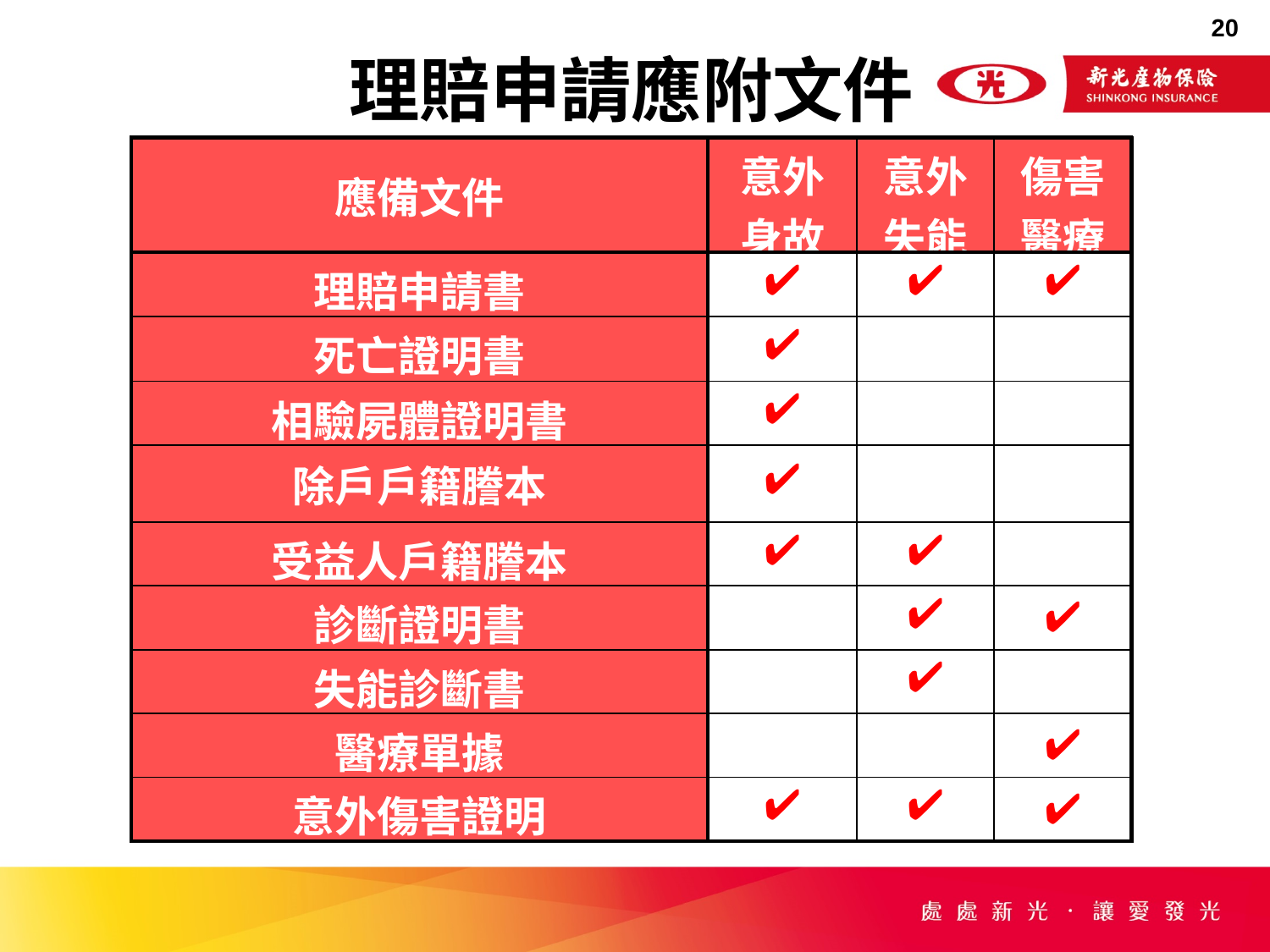

理賠申請應附文件
| 應備文件 | 意外 身故 | 意外失能 | 傷害 醫療 |
| --- | --- | --- | --- |
| 理賠申請書 | ✔ | ✔ | ✔ |
| 死亡證明書 | ✔ |  |  |
| 相驗屍體證明書 | ✔ |  |  |
| 除戶戶籍謄本 | ✔ |  |  |
| 受益人戶籍謄本 | ✔ | ✔ |  |
| 診斷證明書 |  | ✔ | ✔ |
| 失能診斷書 |  | ✔ |  |
| 醫療單據 |  |  | ✔ |
| 意外傷害證明 | ✔ | ✔ | ✔ |